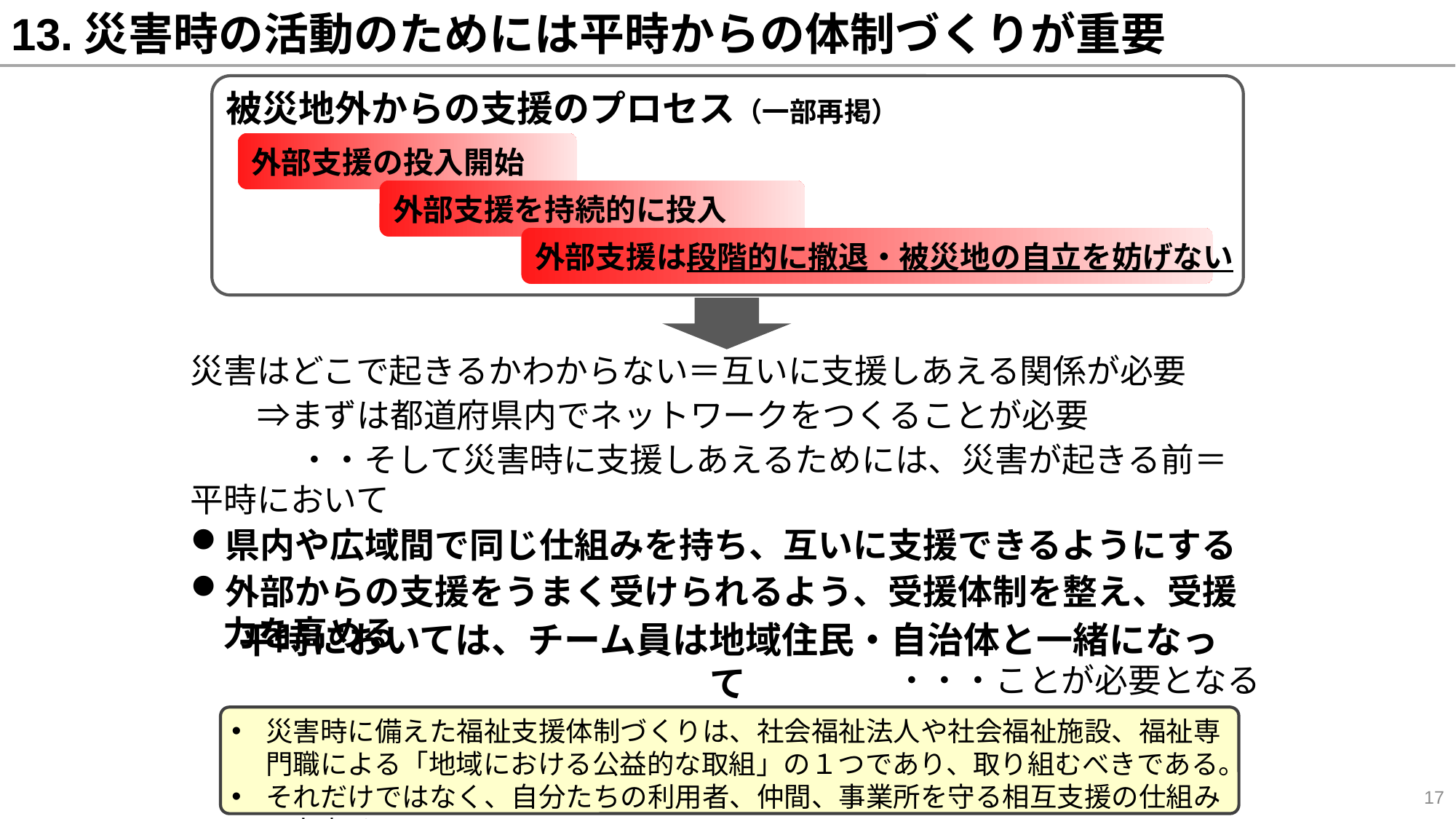

# 13.災害時の活動のためには平時からの体制づくりが重要
被災地外からの支援のプロセス（一部再掲）
外部支援の投入開始
外部支援を持続的に投入
外部支援は段階的に撤退・被災地の自立を妨げない

災害はどこで起きるかわからない＝互いに支援しあえる関係が必要
　　⇒まずは都道府県内でネットワークをつくることが必要
　　　 ・・そして災害時に支援しあえるためには、災害が起きる前＝平時において
県内や広域間で同じ仕組みを持ち、互いに支援できるようにする
外部からの支援をうまく受けられるよう、受援体制を整え、受援力を高める
					　　　　・・・ことが必要となる
平時においては、チーム員は地域住民・自治体と一緒になって
自分たちの地域を強くしていくことが重要
災害時に備えた福祉支援体制づくりは、社会福祉法人や社会福祉施設、福祉専門職による「地域における公益的な取組」の１つであり、取り組むべきである。
それだけではなく、自分たちの利用者、仲間、事業所を守る相互支援の仕組みでもある。
17